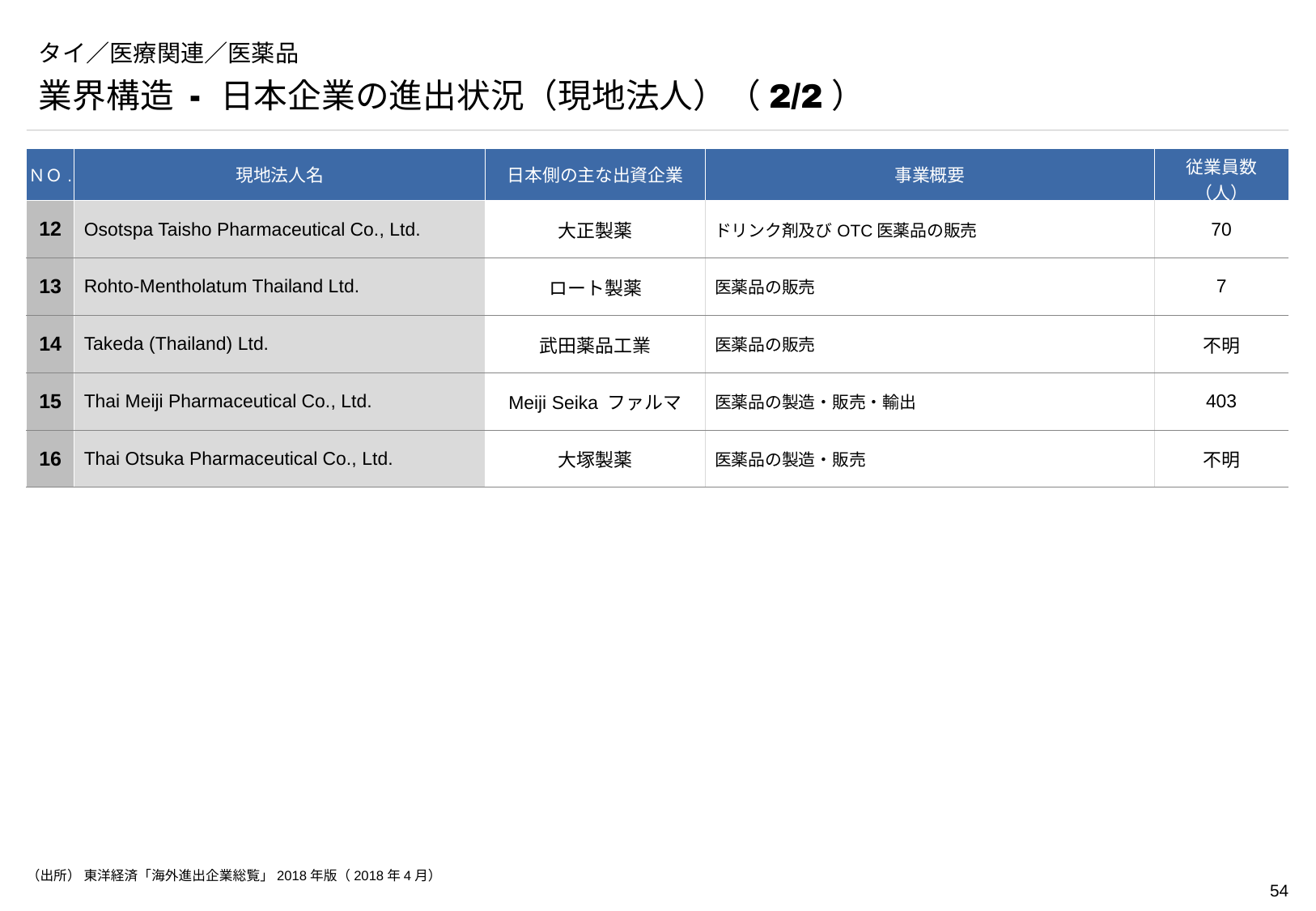

# タイ／医療関連／医薬品
業界構造 - 日本企業の進出状況（現地法人）（2/2）
| ＮＯ. | 現地法人名 | 日本側の主な出資企業 | 事業概要 | 従業員数（人） |
| --- | --- | --- | --- | --- |
| 12 | Osotspa Taisho Pharmaceutical Co., Ltd. | 大正製薬 | ドリンク剤及びOTC医薬品の販売 | 70 |
| 13 | Rohto-Mentholatum Thailand Ltd. | ロート製薬 | 医薬品の販売 | 7 |
| 14 | Takeda (Thailand) Ltd. | 武田薬品工業 | 医薬品の販売 | 不明 |
| 15 | Thai Meiji Pharmaceutical Co., Ltd. | Meiji Seika ファルマ | 医薬品の製造・販売・輸出 | 403 |
| 16 | Thai Otsuka Pharmaceutical Co., Ltd. | 大塚製薬 | 医薬品の製造・販売 | 不明 |
（出所） 東洋経済「海外進出企業総覧」2018年版（2018年4月）